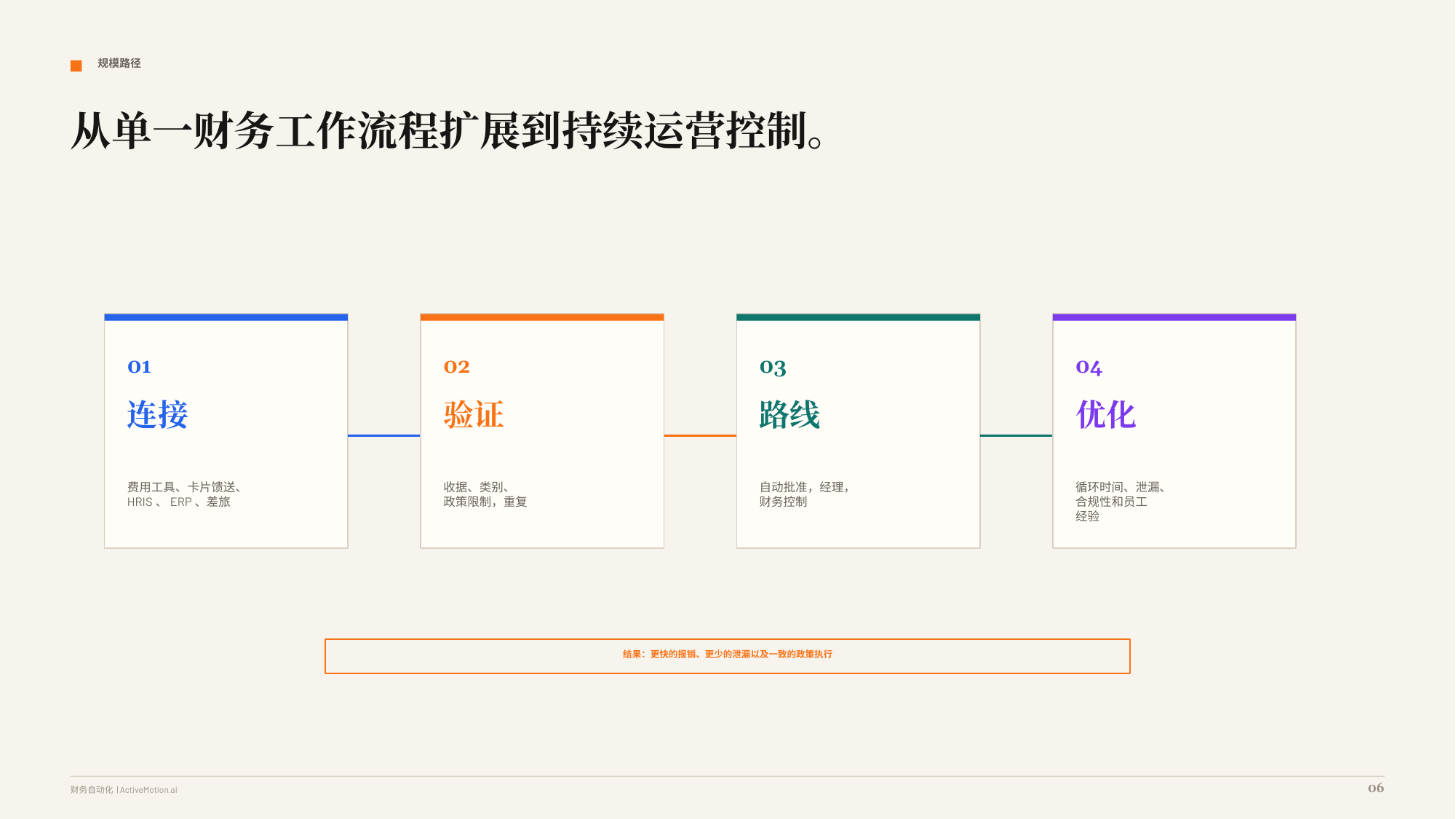

规模路径

从单一财务工作流程扩展到持续运营控制。

01
02
03
04
连接
验证
路线
优化

费用工具、卡片馈送、
HRIS、ERP、差旅
收据、类别、
政策限制，重复
自动批准，经理，
财务控制
循环时间、泄漏、
合规性和员工
经验

结果：更快的报销、更少的泄漏以及一致的政策执行

06
财务自动化 | ActiveMotion.ai